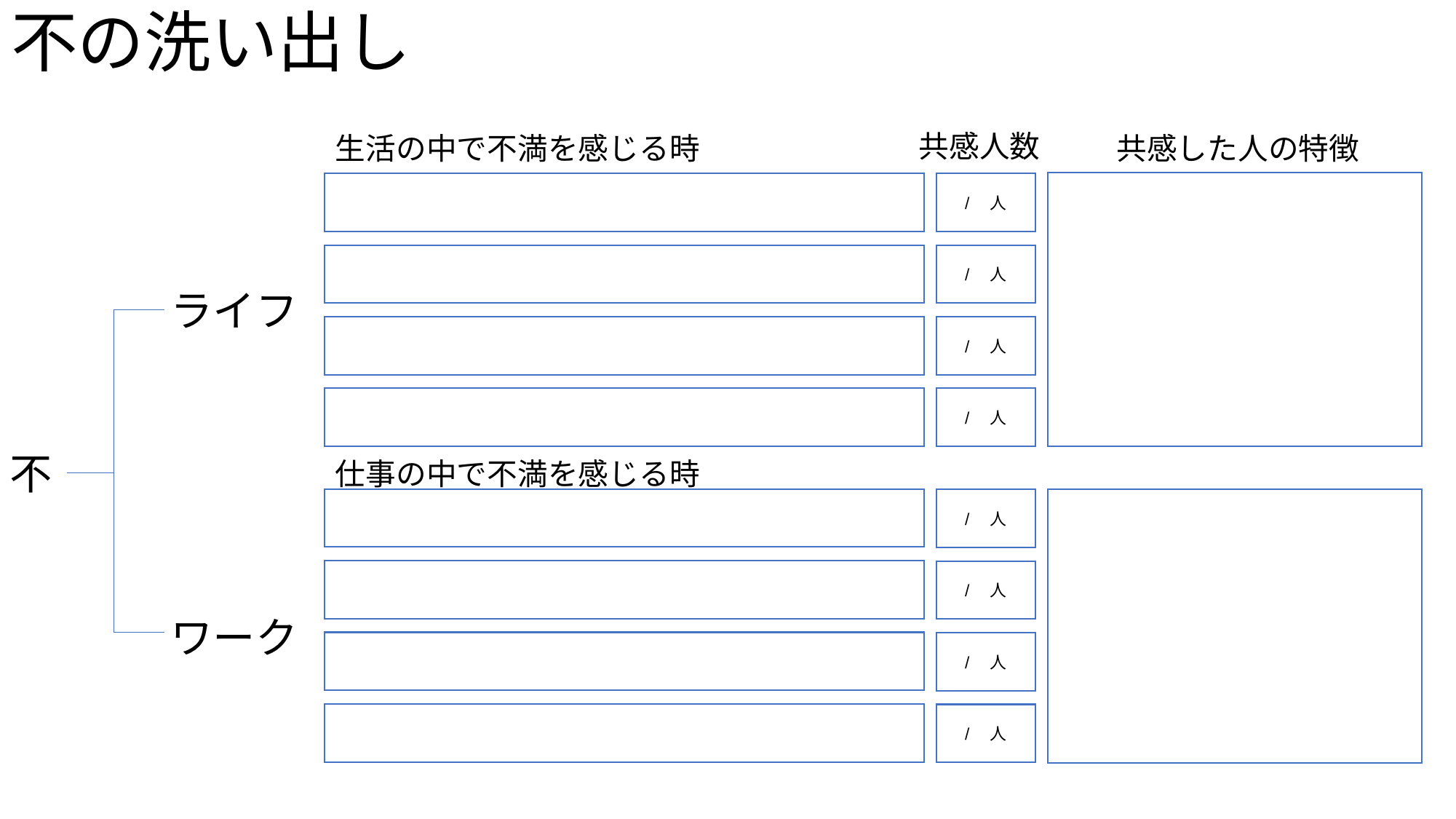

# 不の洗い出し
共感人数
共感した人の特徴
生活の中で不満を感じる時

/　人

/　人
ライフ
/　人

/　人

不
仕事の中で不満を感じる時

/　人

/　人
ワーク

/　人

/　人